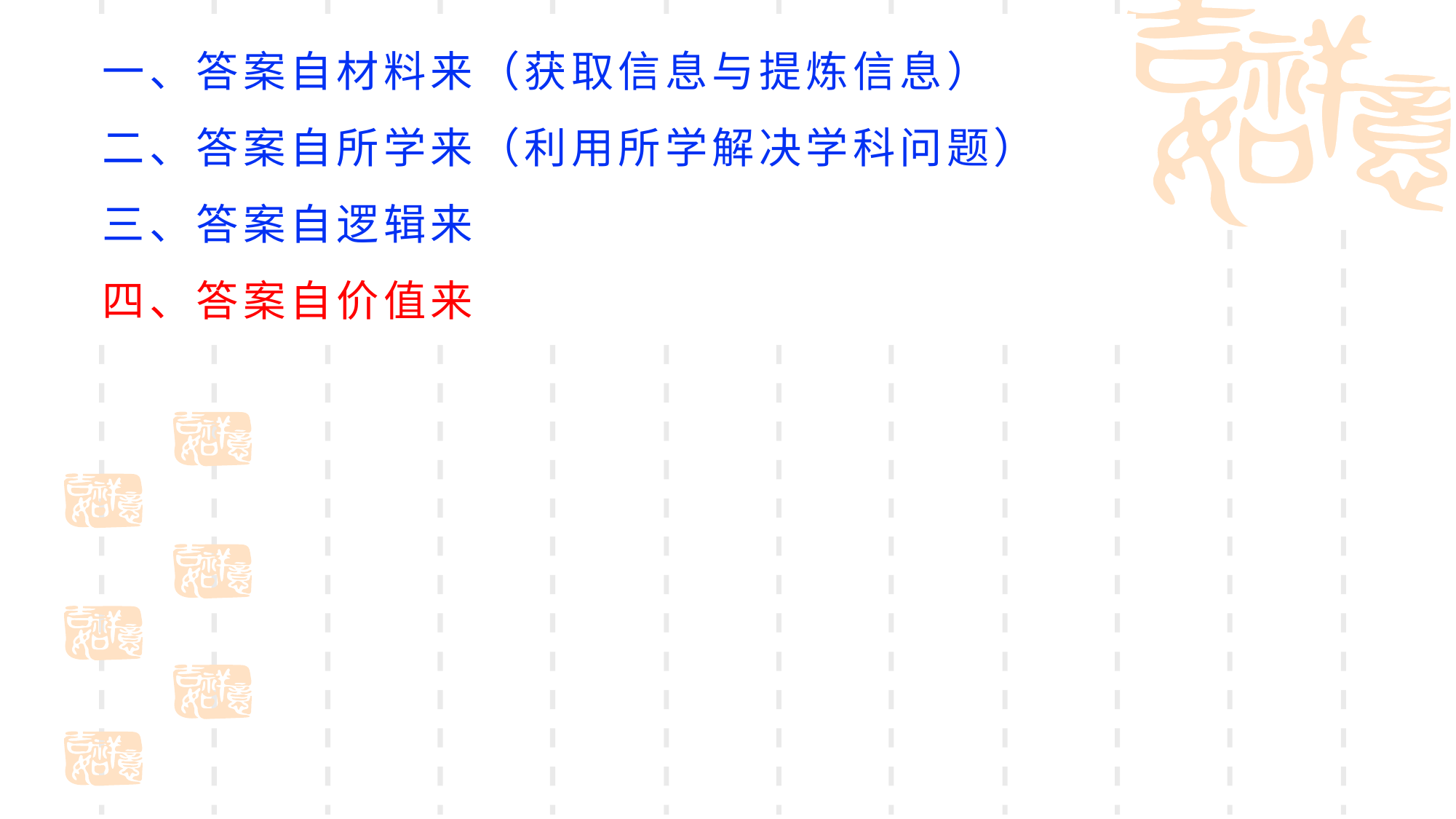

一、答案自材料来（获取信息与提炼信息）
二、答案自所学来（利用所学解决学科问题）
三、答案自逻辑来
四、答案自价值来